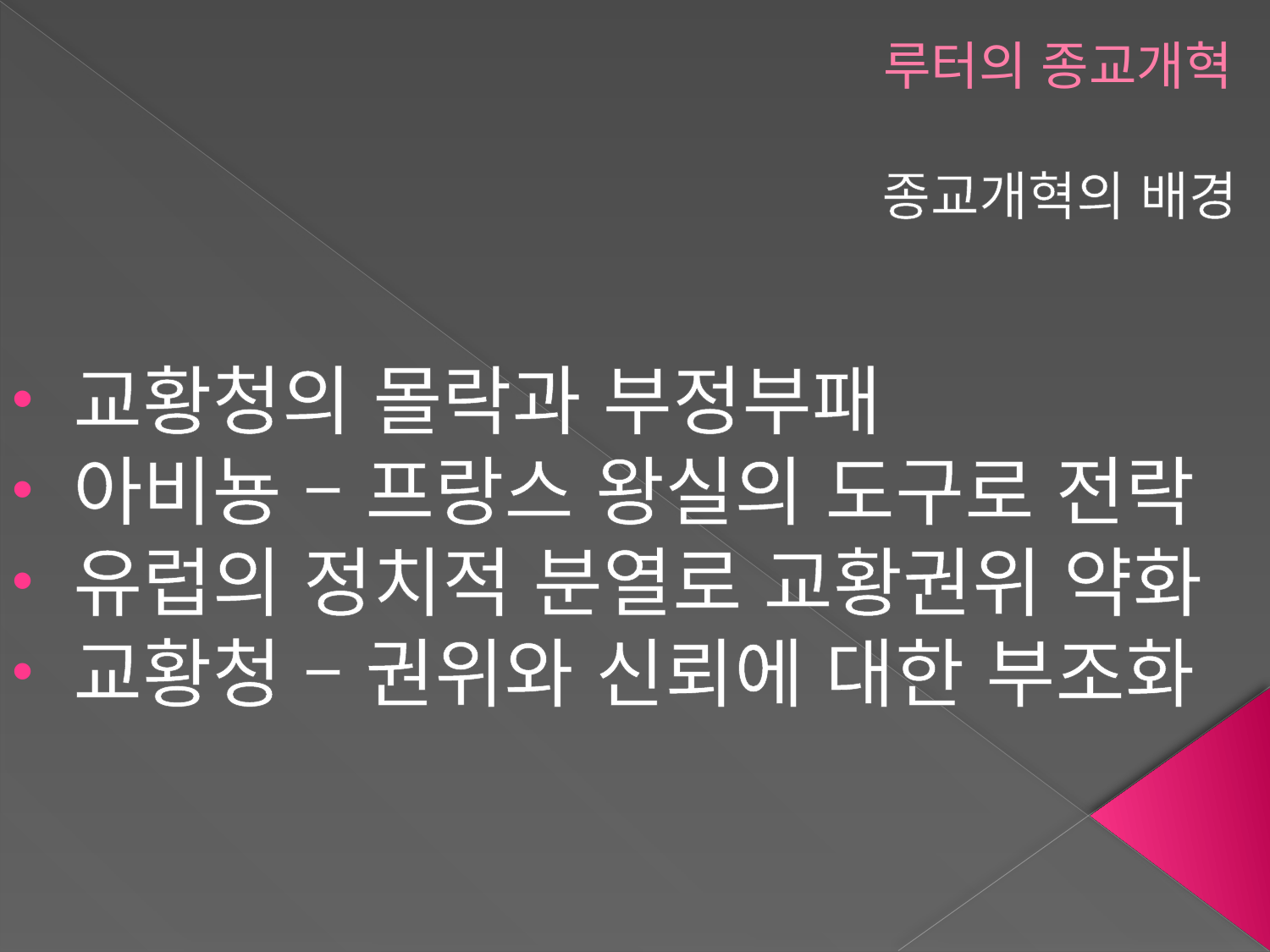

# 루터의 종교개혁
종교개혁의 배경

 교황청의 몰락과 부정부패
 아비뇽 – 프랑스 왕실의 도구로 전락
 유럽의 정치적 분열로 교황권위 약화
 교황청 – 권위와 신뢰에 대한 부조화